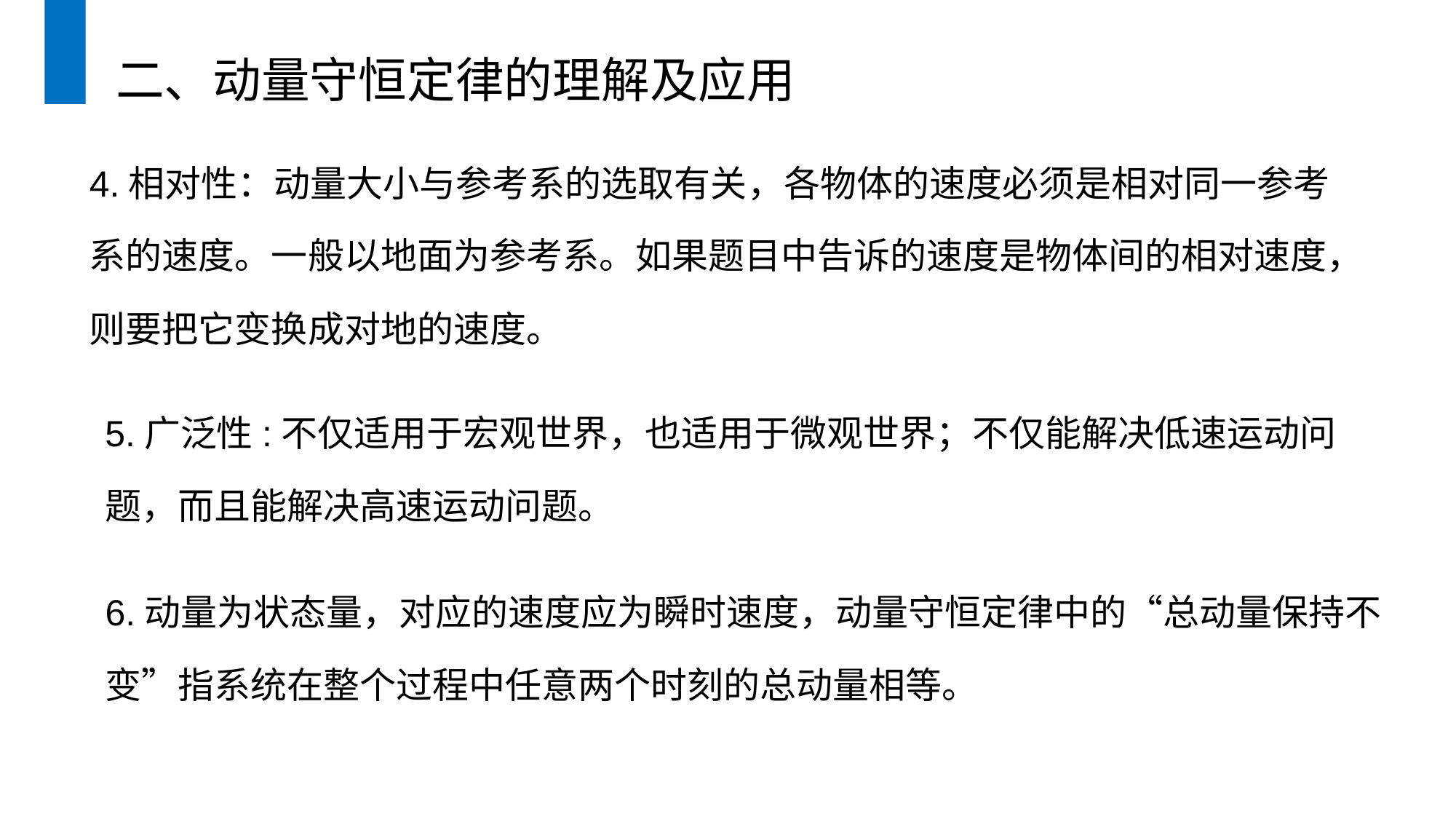

二、动量守恒定律的理解及应用
4.相对性：动量大小与参考系的选取有关，各物体的速度必须是相对同一参考系的速度。一般以地面为参考系。如果题目中告诉的速度是物体间的相对速度，则要把它变换成对地的速度。
5.广泛性:不仅适用于宏观世界，也适用于微观世界；不仅能解决低速运动问题，而且能解决高速运动问题。
6.动量为状态量，对应的速度应为瞬时速度，动量守恒定律中的“总动量保持不变”指系统在整个过程中任意两个时刻的总动量相等。